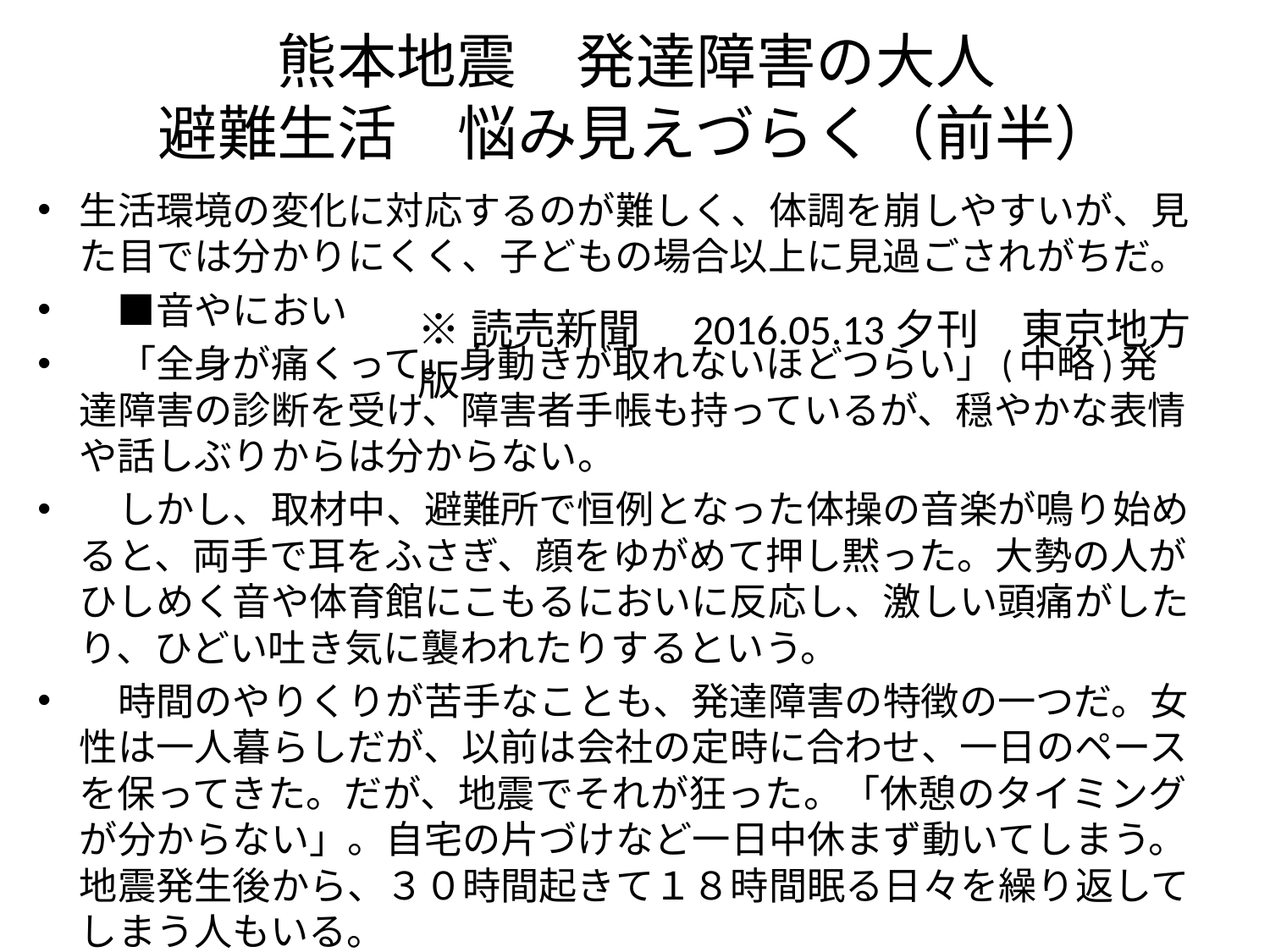

# 熊本地震　発達障害の大人 　避難生活　悩み見えづらく（前半）
生活環境の変化に対応するのが難しく、体調を崩しやすいが、見た目では分かりにくく、子どもの場合以上に見過ごされがちだ。
　■音やにおい
　「全身が痛くって。身動きが取れないほどつらい」(中略)発達障害の診断を受け、障害者手帳も持っているが、穏やかな表情や話しぶりからは分からない。
　しかし、取材中、避難所で恒例となった体操の音楽が鳴り始めると、両手で耳をふさぎ、顔をゆがめて押し黙った。大勢の人がひしめく音や体育館にこもるにおいに反応し、激しい頭痛がしたり、ひどい吐き気に襲われたりするという。
　時間のやりくりが苦手なことも、発達障害の特徴の一つだ。女性は一人暮らしだが、以前は会社の定時に合わせ、一日のペースを保ってきた。だが、地震でそれが狂った。「休憩のタイミングが分からない」。自宅の片づけなど一日中休まず動いてしまう。地震発生後から、３０時間起きて１８時間眠る日々を繰り返してしまう人もいる。
※読売新聞　2016.05.13夕刊　東京地方版